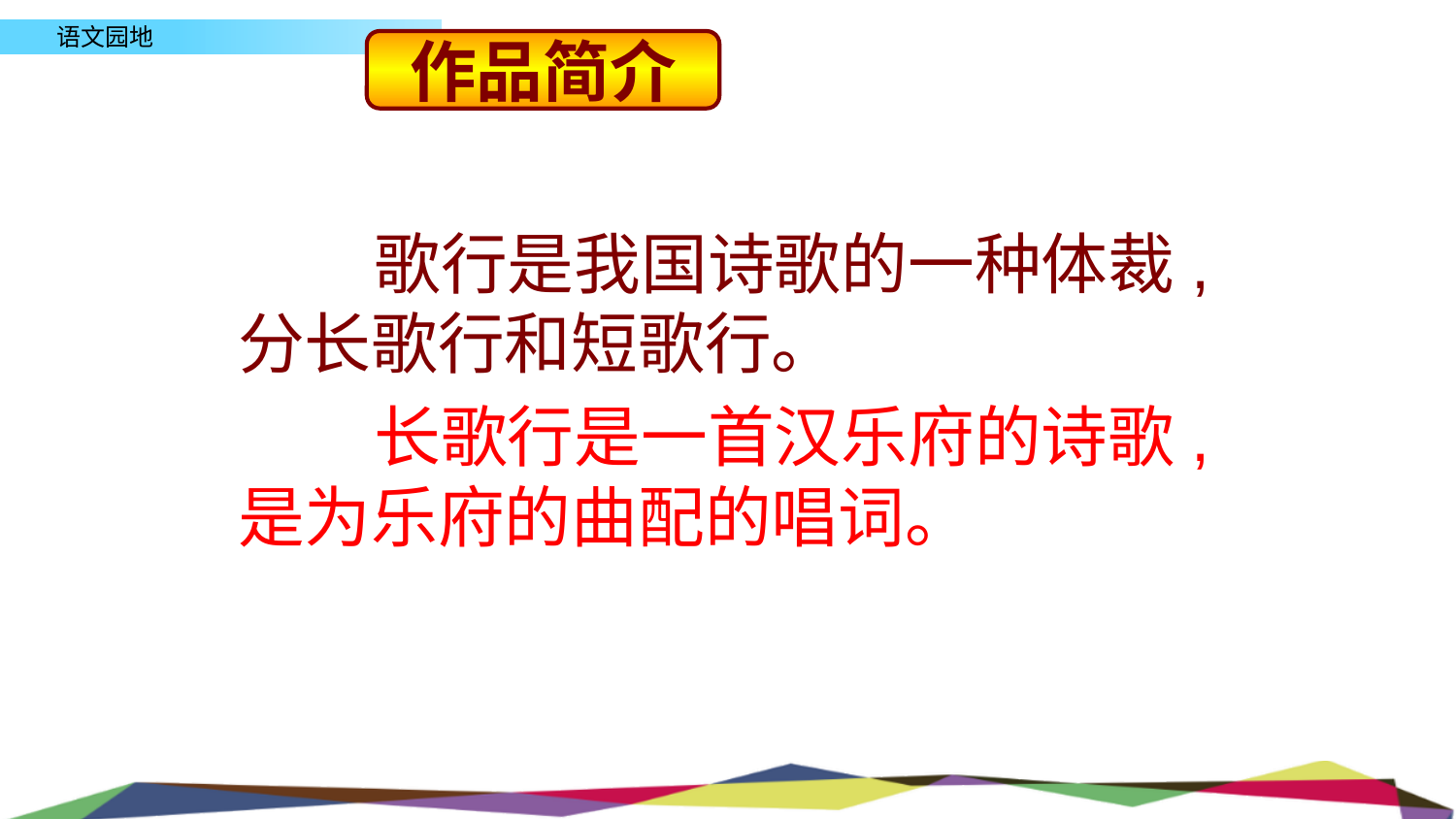

作品简介
        歌行是我国诗歌的一种体裁,分长歌行和短歌行。
        长歌行是一首汉乐府的诗歌,是为乐府的曲配的唱词。